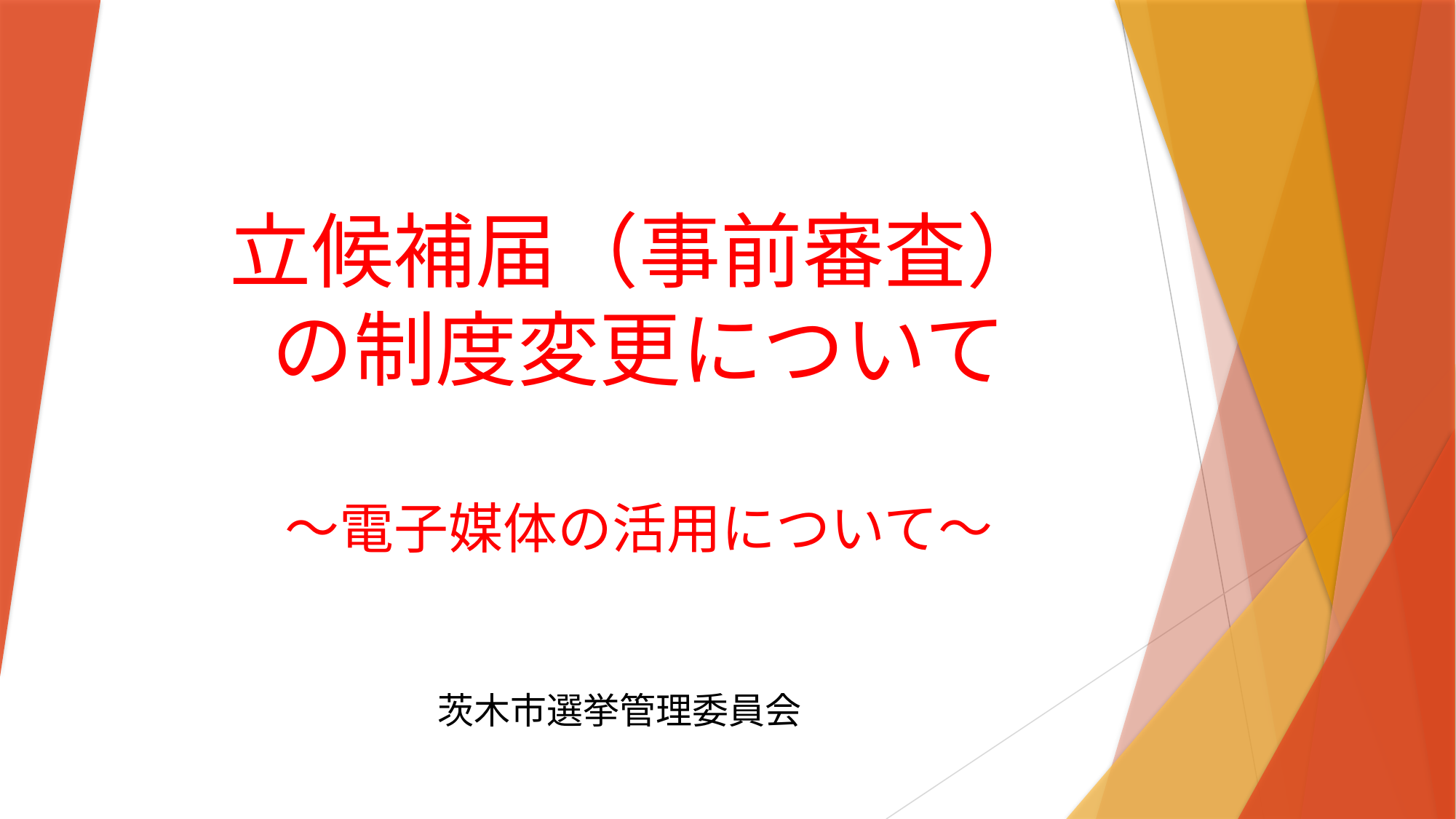

# 立候補届（事前審査） の制度変更について ～電子媒体の活用について～
茨木市選挙管理委員会